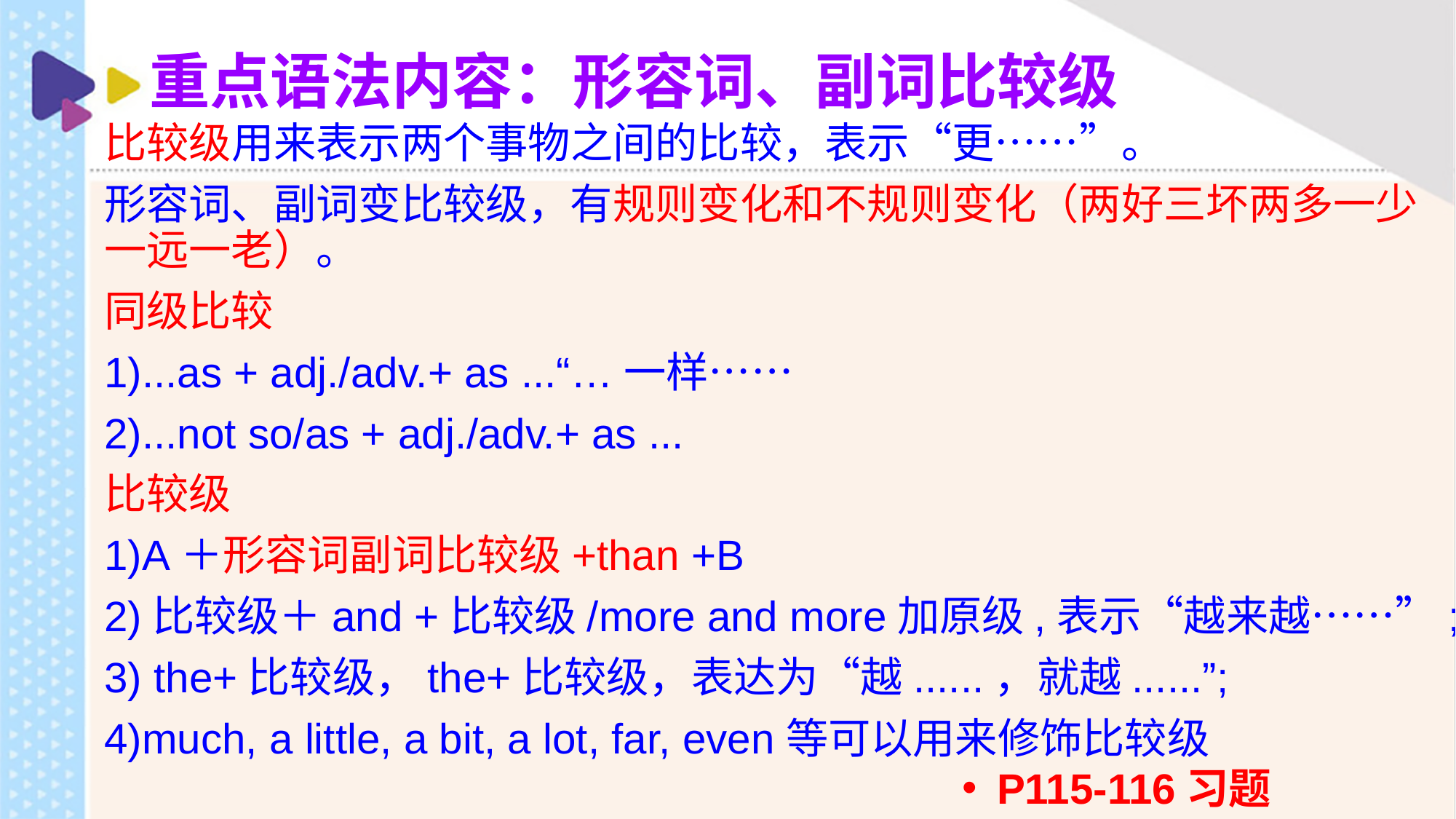

# 重点语法内容：形容词、副词比较级
比较级用来表示两个事物之间的比较，表示“更……”。
形容词、副词变比较级，有规则变化和不规则变化（两好三坏两多一少一远一老）。
同级比较
1)...as + adj./adv.+ as ...“…一样……
2)...not so/as + adj./adv.+ as ...
比较级
1)A＋形容词副词比较级+than +B
2)比较级＋and +比较级/more and more加原级,表示“越来越……”;
3) the+比较级，the+比较级，表达为“越......，就越......”;
4)much, a little, a bit, a lot, far, even等可以用来修饰比较级

P115-116习题